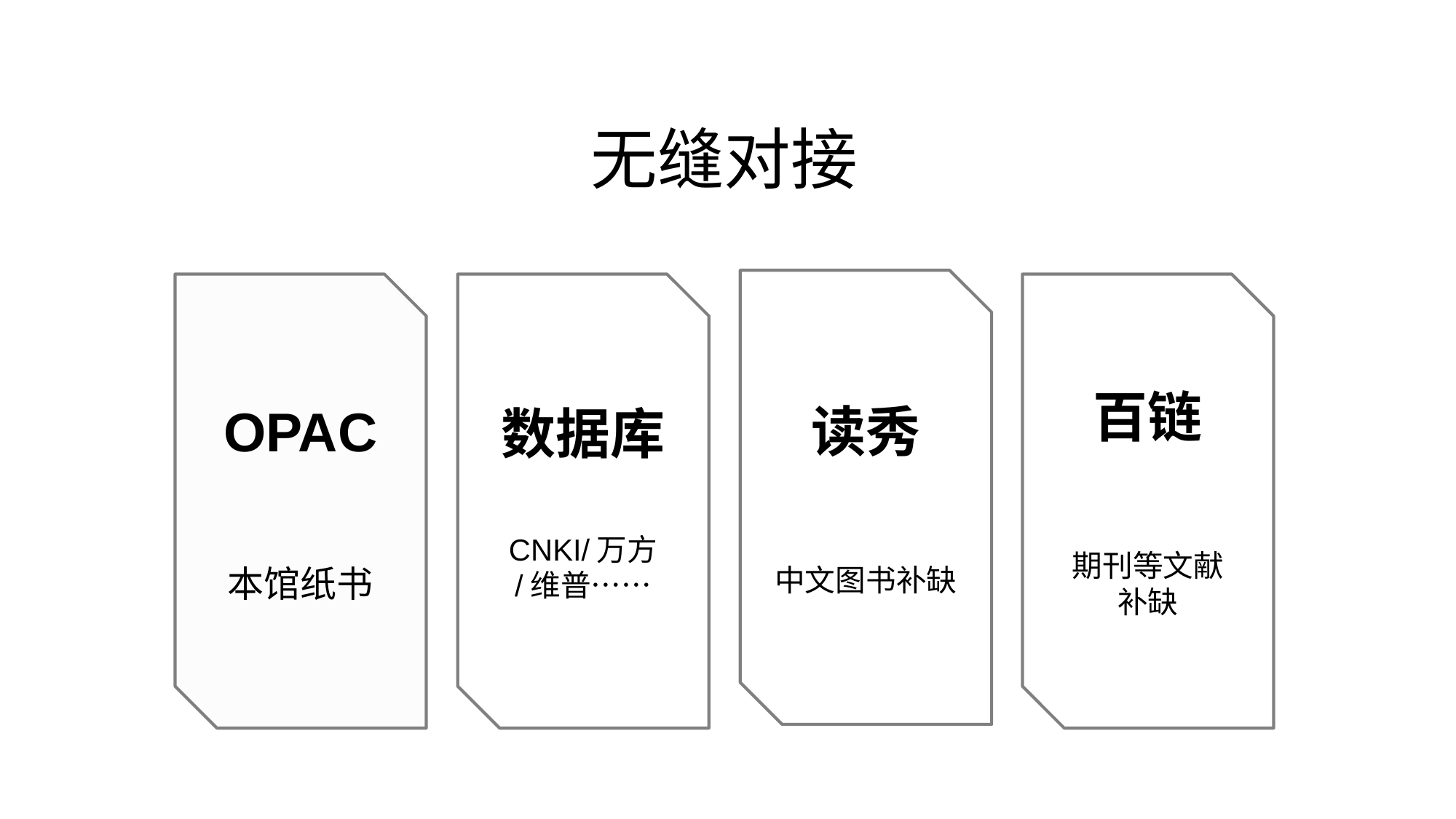

无缝对接
读秀

中文图书补缺
OPAC

本馆纸书
数据库

CNKI/万方
/维普……
百链

期刊等文献
补缺